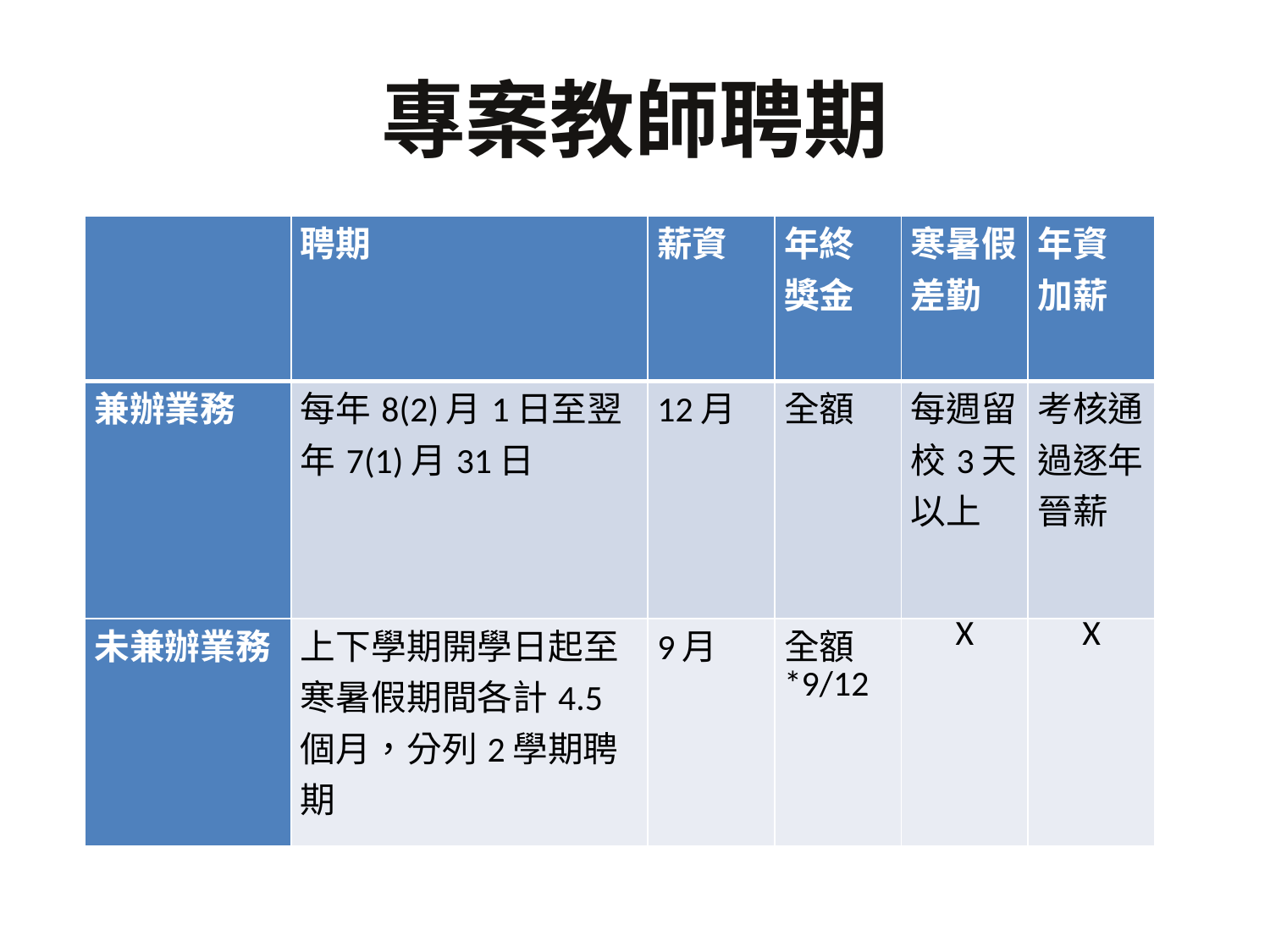

# 專案教師聘期
|  | 聘期 | 薪資 | 年終 獎金 | 寒暑假差勤 | 年資 加薪 |
| --- | --- | --- | --- | --- | --- |
| 兼辦業務 | 每年8(2)月1日至翌年7(1)月31日 | 12月 | 全額 | 每週留校3天以上 | 考核通過逐年晉薪 |
| 未兼辦業務 | 上下學期開學日起至寒暑假期間各計4.5個月，分列2學期聘期 | 9月 | 全額\*9/12 | X | X |